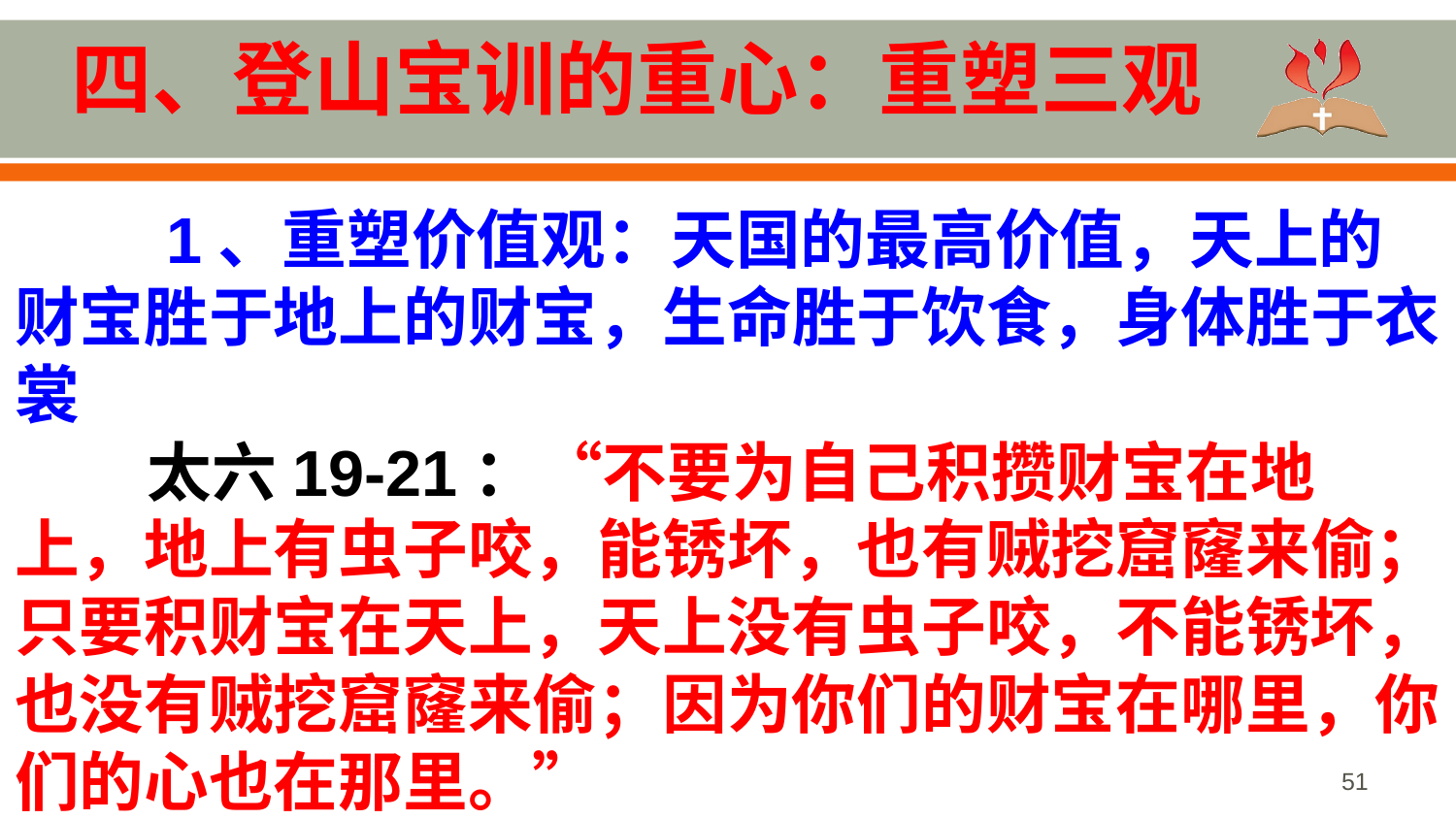

# 四、登山宝训的重心：重塑三观
     1、重塑价值观：天国的最高价值，天上的财宝胜于地上的财宝，生命胜于饮食，身体胜于衣裳
   太六19-21：“不要为自己积攒财宝在地上，地上有虫子咬，能锈坏，也有贼挖窟窿来偷；只要积财宝在天上，天上没有虫子咬，不能锈坏，也没有贼挖窟窿来偷；因为你们的财宝在哪里，你们的心也在那里。”

51